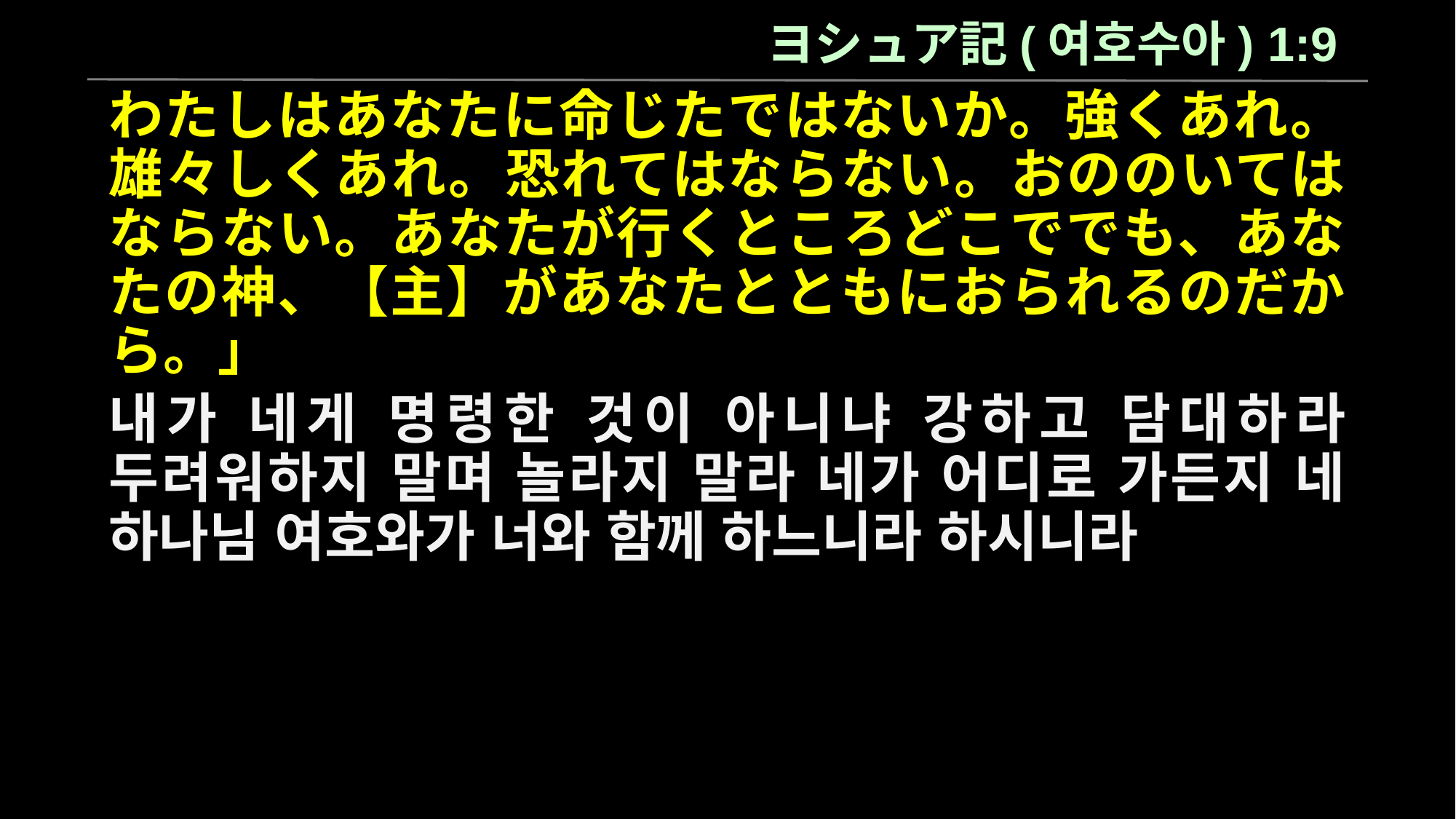

ヨシュア記(여호수아) 1:9

わたしはあなたに命じたではないか。強くあれ。雄々しくあれ。恐れてはならない。おののいてはならない。あなたが行くところどこででも、あなたの神、【主】があなたとともにおられるのだから。」
내가 네게 명령한 것이 아니냐 강하고 담대하라 두려워하지 말며 놀라지 말라 네가 어디로 가든지 네 하나님 여호와가 너와 함께 하느니라 하시니라